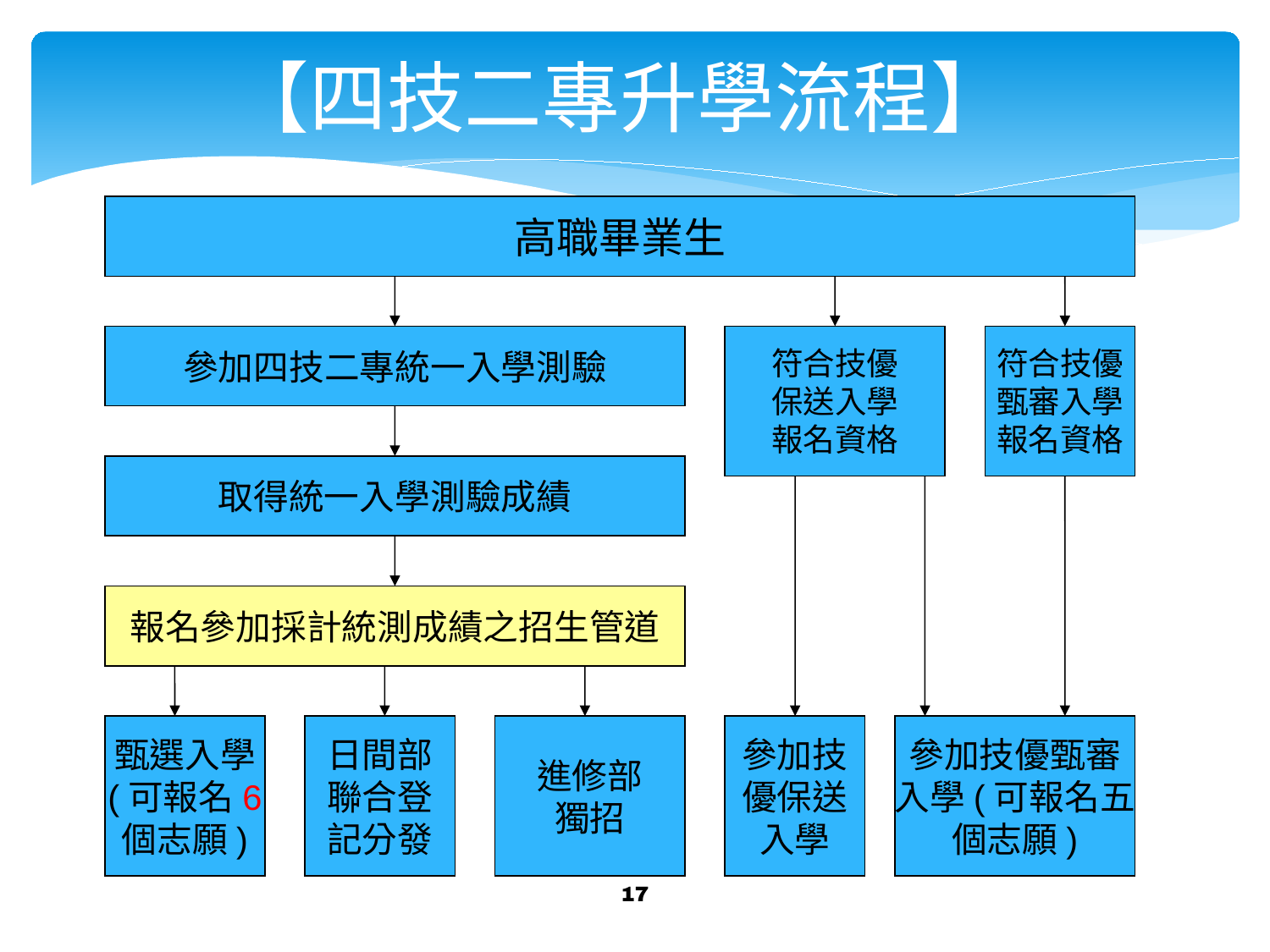

【四技二專升學流程】
高職畢業生

參加四技二專統一入學測驗
符合技優
保送入學
報名資格
符合技優
甄審入學
報名資格

取得統一入學測驗成績

報名參加採計統測成績之招生管道

甄選入學
(可報名6
個志願)
日間部
聯合登
記分發
進修部
獨招
參加技
優保送
入學
參加技優甄審
入學(可報名五
個志願)
17